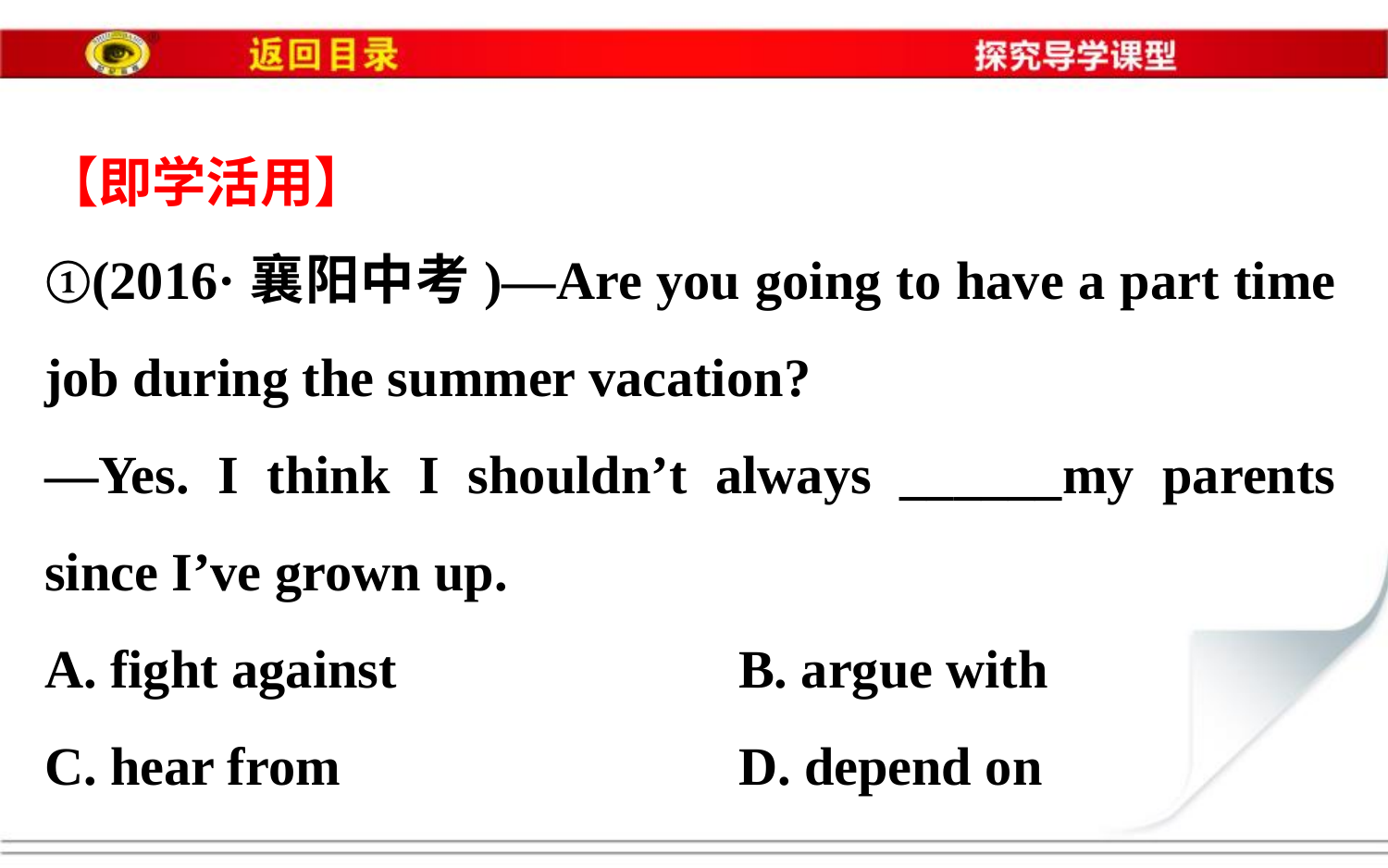

【即学活用】
①(2016·襄阳中考)—Are you going to have a part time job during the summer vacation?
—Yes. I think I shouldn’t always ______my parents since I’ve grown up.
A. fight against			B. argue with
C. hear from			D. depend on